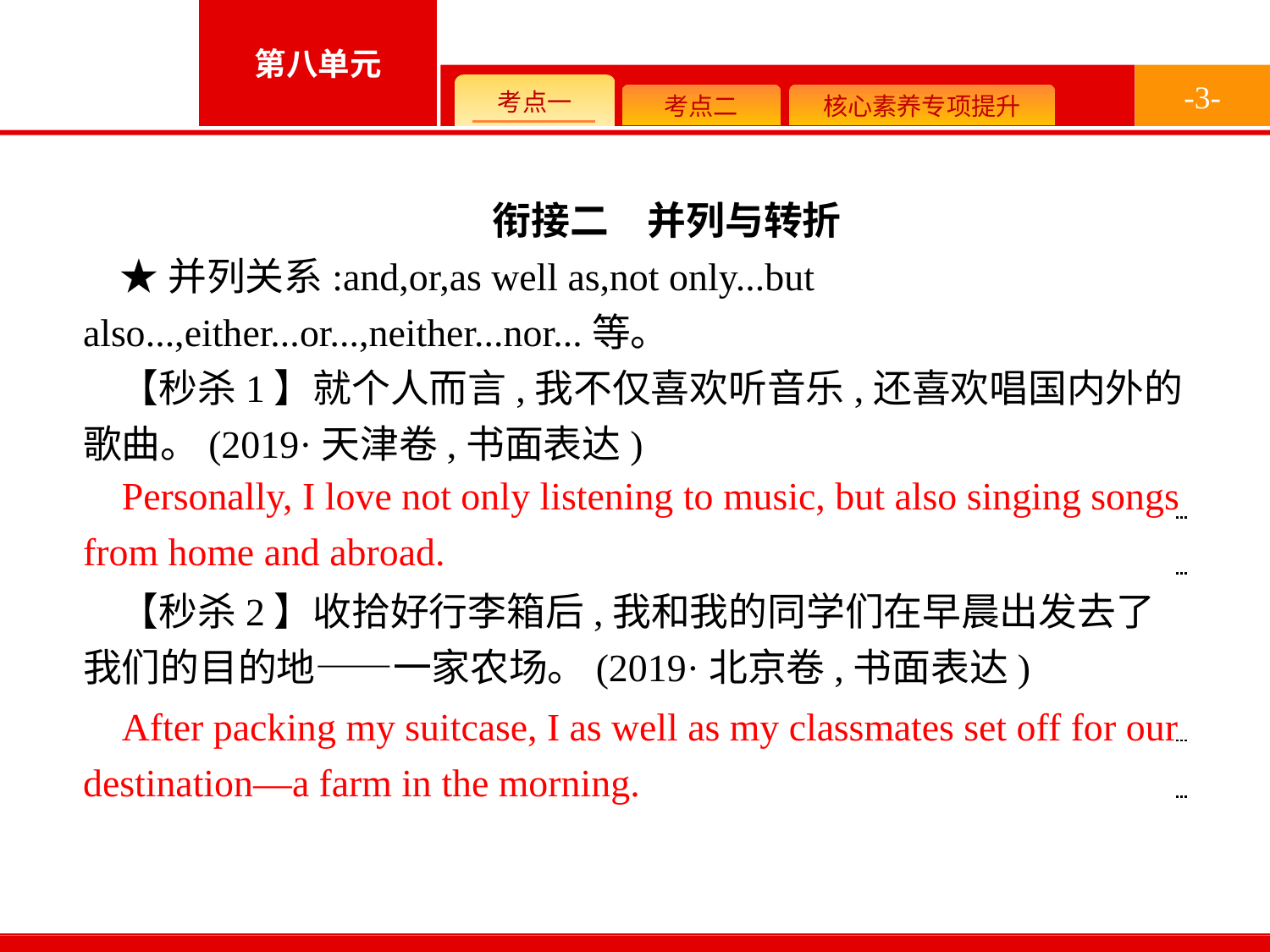

-3-
衔接二　并列与转折
★并列关系:and,or,as well as,not only...but also...,either...or...,neither...nor...等。
【秒杀1】就个人而言,我不仅喜欢听音乐,还喜欢唱国内外的歌曲。(2019·天津卷,书面表达)

【秒杀2】收拾好行李箱后,我和我的同学们在早晨出发去了我们的目的地——一家农场。(2019·北京卷,书面表达)

Personally, I love not only listening to music, but also singing songs from home and abroad.
After packing my suitcase, I as well as my classmates set off for our destination—a farm in the morning.